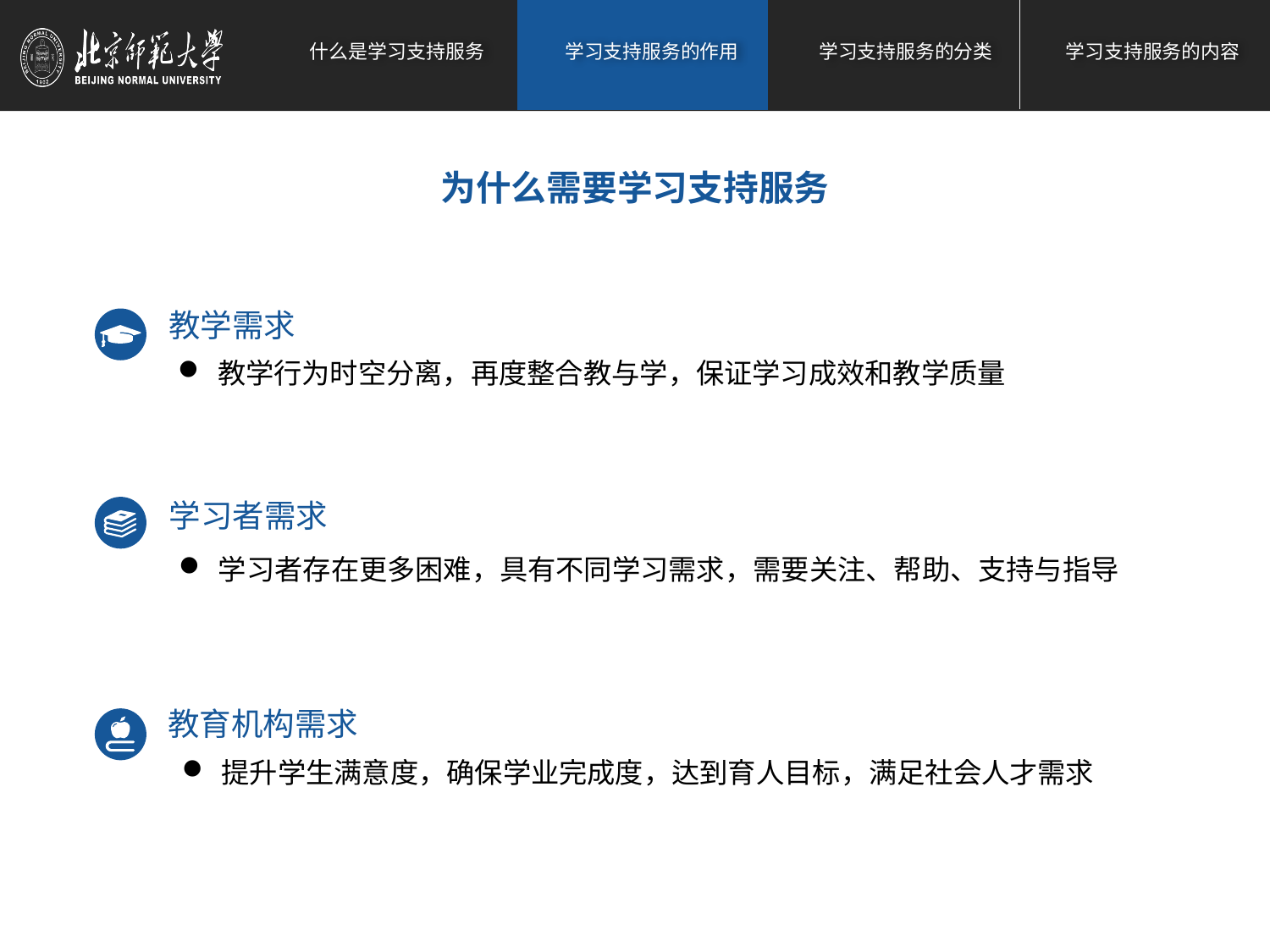

为什么需要学习支持服务
教学需求

教学行为时空分离，再度整合教与学，保证学习成效和教学质量
学习者需求

学习者存在更多困难，具有不同学习需求，需要关注、帮助、支持与指导
教育机构需求

提升学生满意度，确保学业完成度，达到育人目标，满足社会人才需求